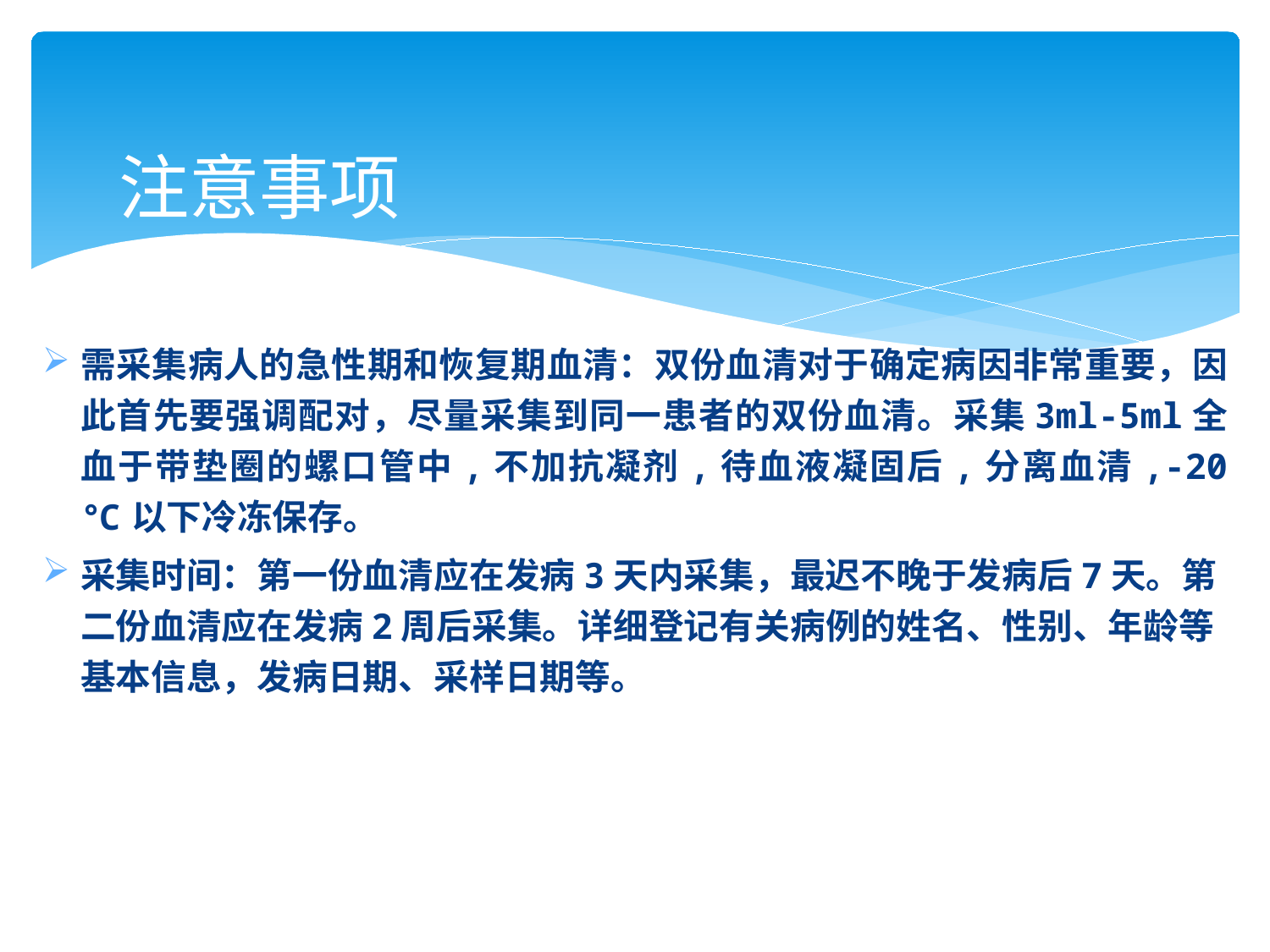

# 注意事项
需采集病人的急性期和恢复期血清：双份血清对于确定病因非常重要，因此首先要强调配对，尽量采集到同一患者的双份血清。采集3ml-5ml全血于带垫圈的螺口管中,不加抗凝剂,待血液凝固后,分离血清,-20 ℃以下冷冻保存。
采集时间：第一份血清应在发病3天内采集，最迟不晚于发病后7天。第二份血清应在发病2周后采集。详细登记有关病例的姓名、性别、年龄等基本信息，发病日期、采样日期等。